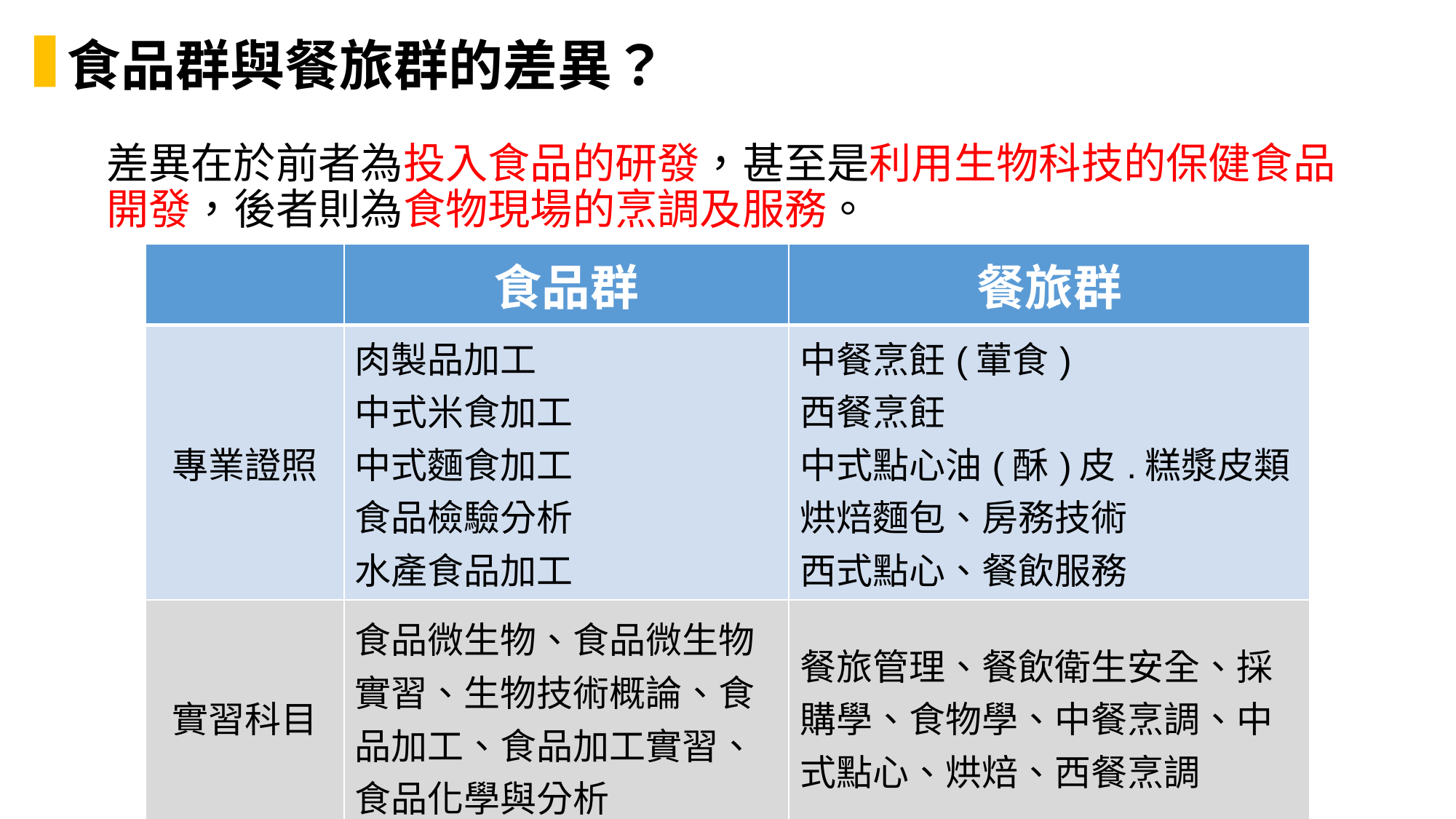

食品群與餐旅群的差異？

差異在於前者為投入食品的研發，甚至是利用生物科技的保健食品開發，後者則為食物現場的烹調及服務。
|  | 食品群 | 餐旅群 |
| --- | --- | --- |
| 專業證照 | 肉製品加工 中式米食加工 中式麵食加工 食品檢驗分析 水產食品加工 | 中餐烹飪(葷食) 西餐烹飪 中式點心油(酥)皮.糕漿皮類 烘焙麵包、房務技術 西式點心、餐飲服務 |
| 實習科目 | 食品微生物、食品微生物實習、生物技術概論、食品加工、食品加工實習、食品化學與分析 | 餐旅管理、餐飲衛生安全、採購學、食物學、中餐烹調、中式點心、烘焙、西餐烹調 |
I
I
I
I
I
I
I
I
I
I
I
I
i